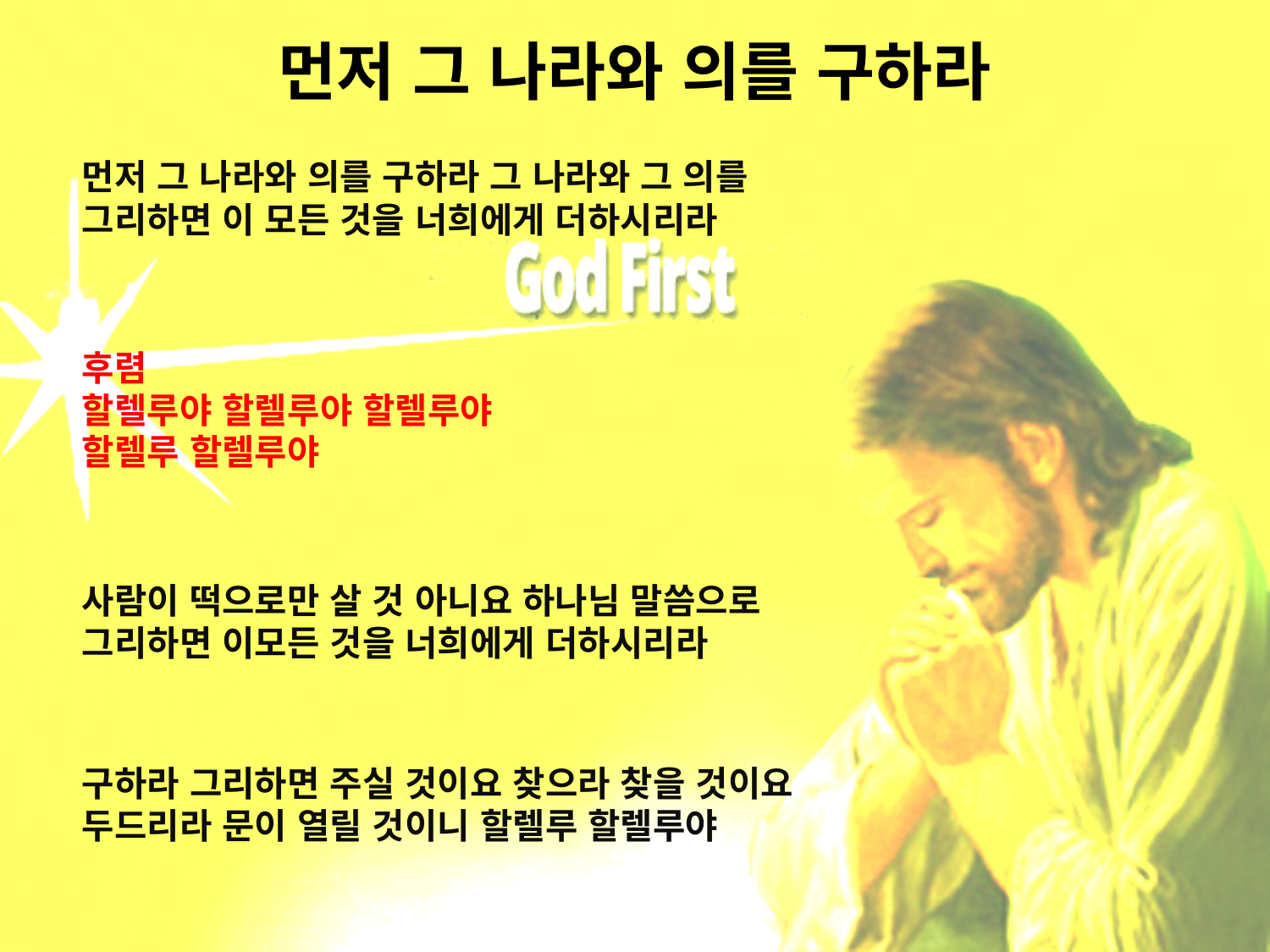

# 먼저 그 나라와 의를 구하라
먼저 그 나라와 의를 구하라 그 나라와 그 의를
그리하면 이 모든 것을 너희에게 더하시리라

후렴
할렐루야 할렐루야 할렐루야
할렐루 할렐루야

사람이 떡으로만 살 것 아니요 하나님 말씀으로
그리하면 이모든 것을 너희에게 더하시리라

구하라 그리하면 주실 것이요 찾으라 찾을 것이요
두드리라 문이 열릴 것이니 할렐루 할렐루야